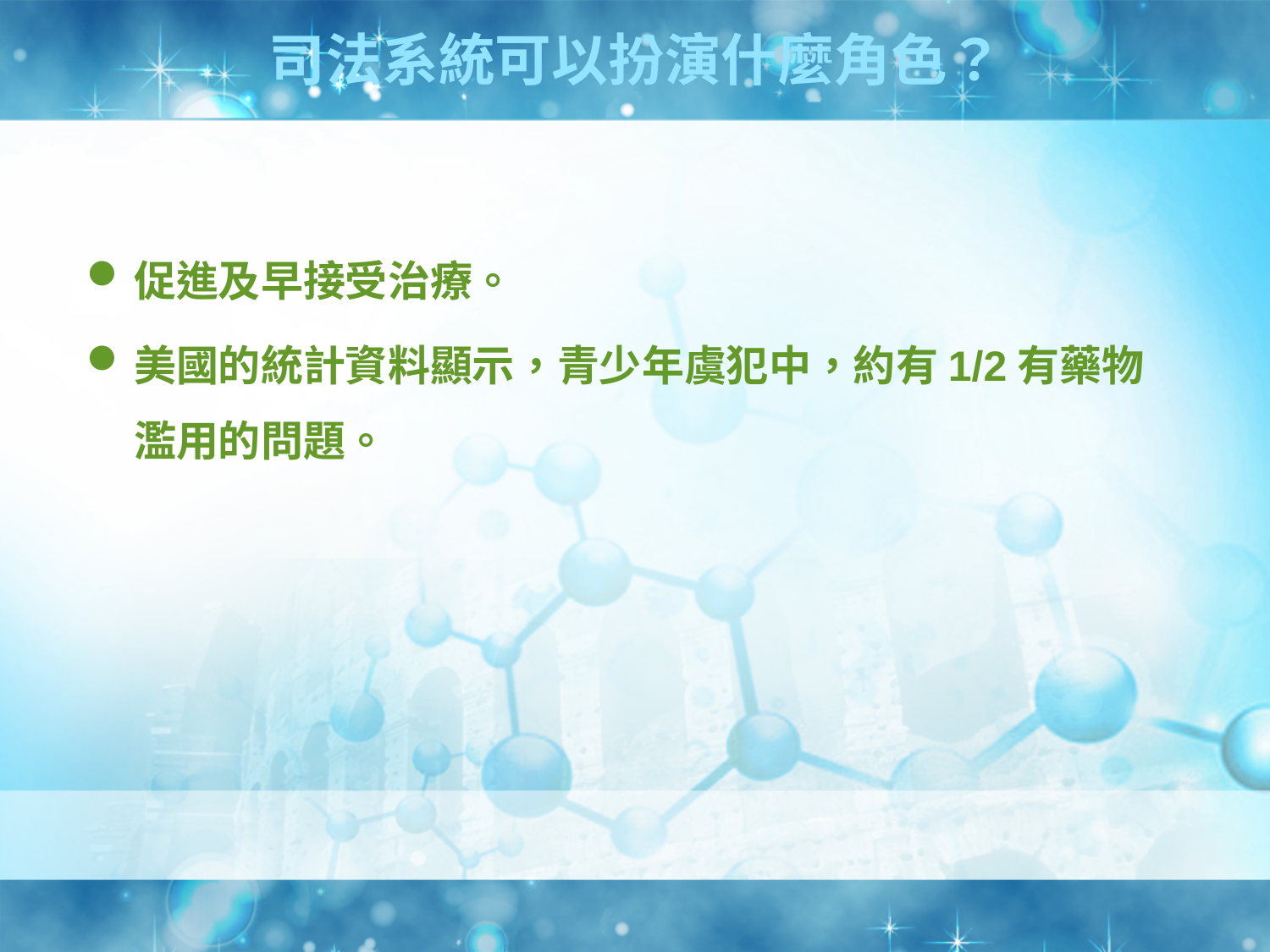

# 司法系統可以扮演什麼角色？
促進及早接受治療。
美國的統計資料顯示，青少年虞犯中，約有1/2有藥物濫用的問題。